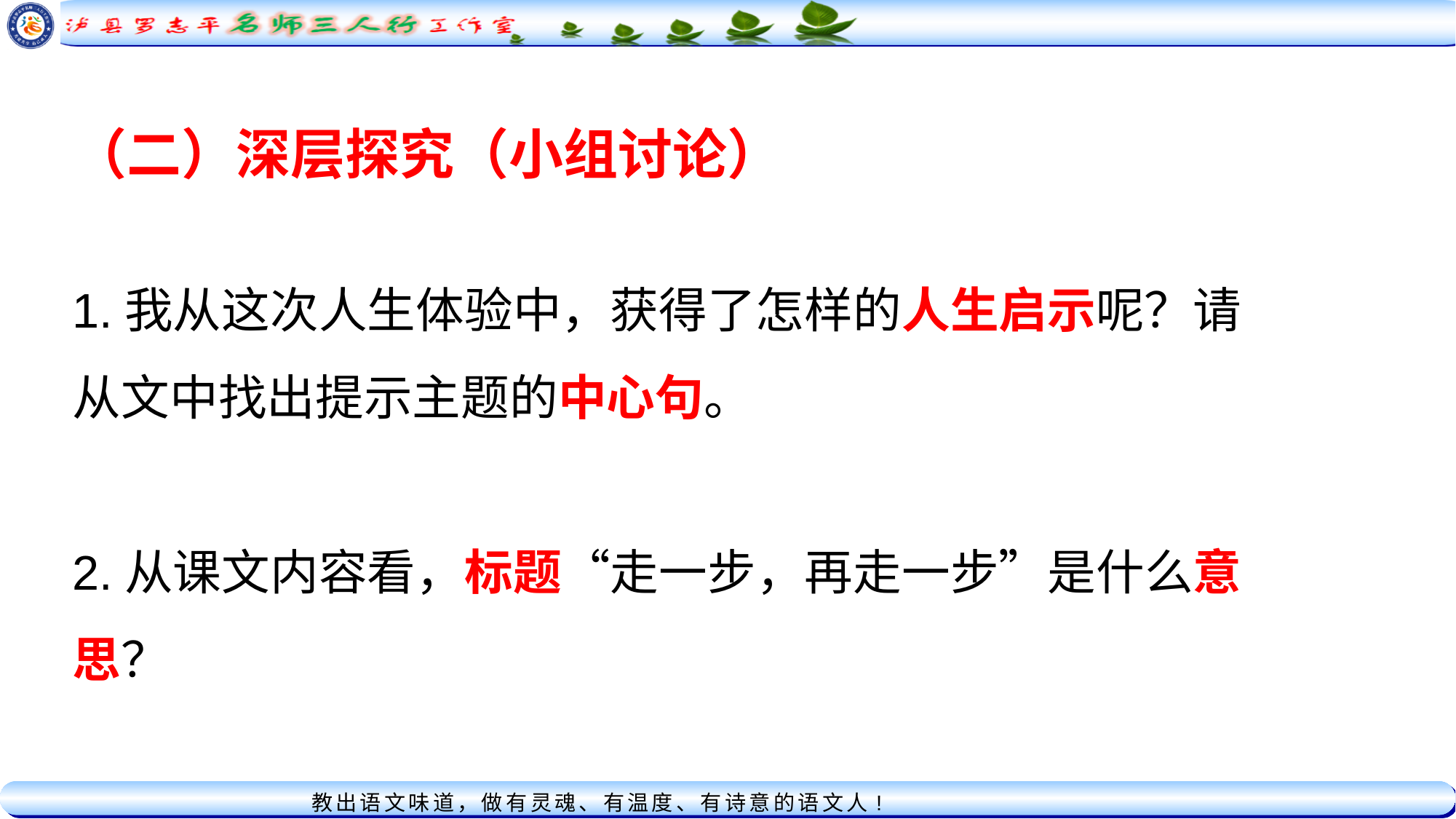

（二）深层探究（小组讨论）

1.我从这次人生体验中，获得了怎样的人生启示呢？请从文中找出提示主题的中心句。

2.从课文内容看，标题“走一步，再走一步”是什么意思？